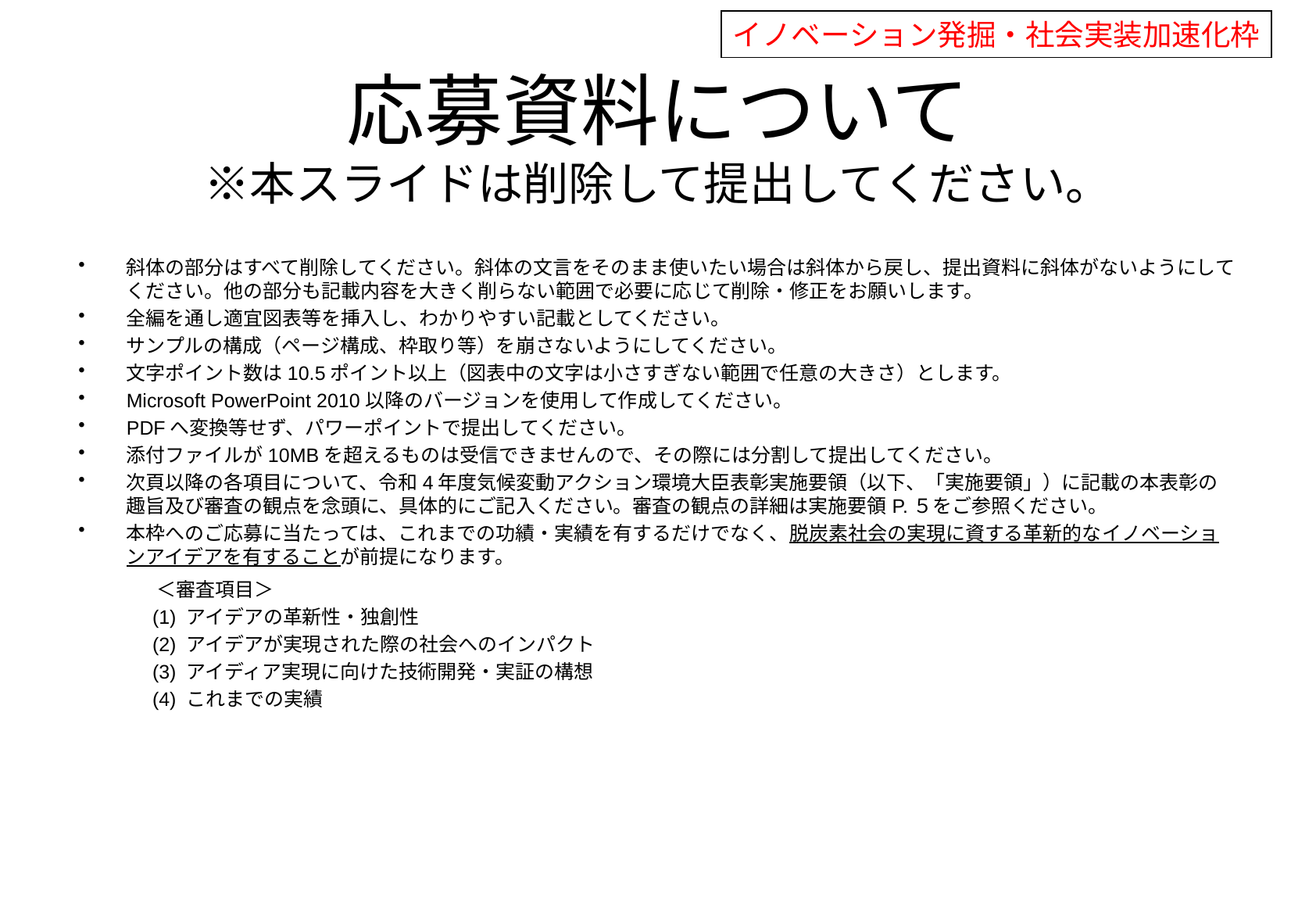

イノベーション発掘・社会実装加速化枠
# 応募資料について ※本スライドは削除して提出してください。
斜体の部分はすべて削除してください。斜体の文言をそのまま使いたい場合は斜体から戻し、提出資料に斜体がないようにしてください。他の部分も記載内容を大きく削らない範囲で必要に応じて削除・修正をお願いします。
全編を通し適宜図表等を挿入し、わかりやすい記載としてください。
サンプルの構成（ページ構成、枠取り等）を崩さないようにしてください。
文字ポイント数は10.5ポイント以上（図表中の文字は小さすぎない範囲で任意の大きさ）とします。
Microsoft PowerPoint 2010以降のバージョンを使用して作成してください。
PDFへ変換等せず、パワーポイントで提出してください。
添付ファイルが10MBを超えるものは受信できませんので、その際には分割して提出してください。
次頁以降の各項目について、令和4年度気候変動アクション環境大臣表彰実施要領（以下、「実施要領」）に記載の本表彰の趣旨及び審査の観点を念頭に、具体的にご記入ください。審査の観点の詳細は実施要領P.５をご参照ください。
本枠へのご応募に当たっては、これまでの功績・実績を有するだけでなく、脱炭素社会の実現に資する革新的なイノベーションアイデアを有することが前提になります。
　　　　＜審査項目＞
(1) アイデアの革新性・独創性
(2) アイデアが実現された際の社会へのインパクト
(3) アイディア実現に向けた技術開発・実証の構想
(4) これまでの実績